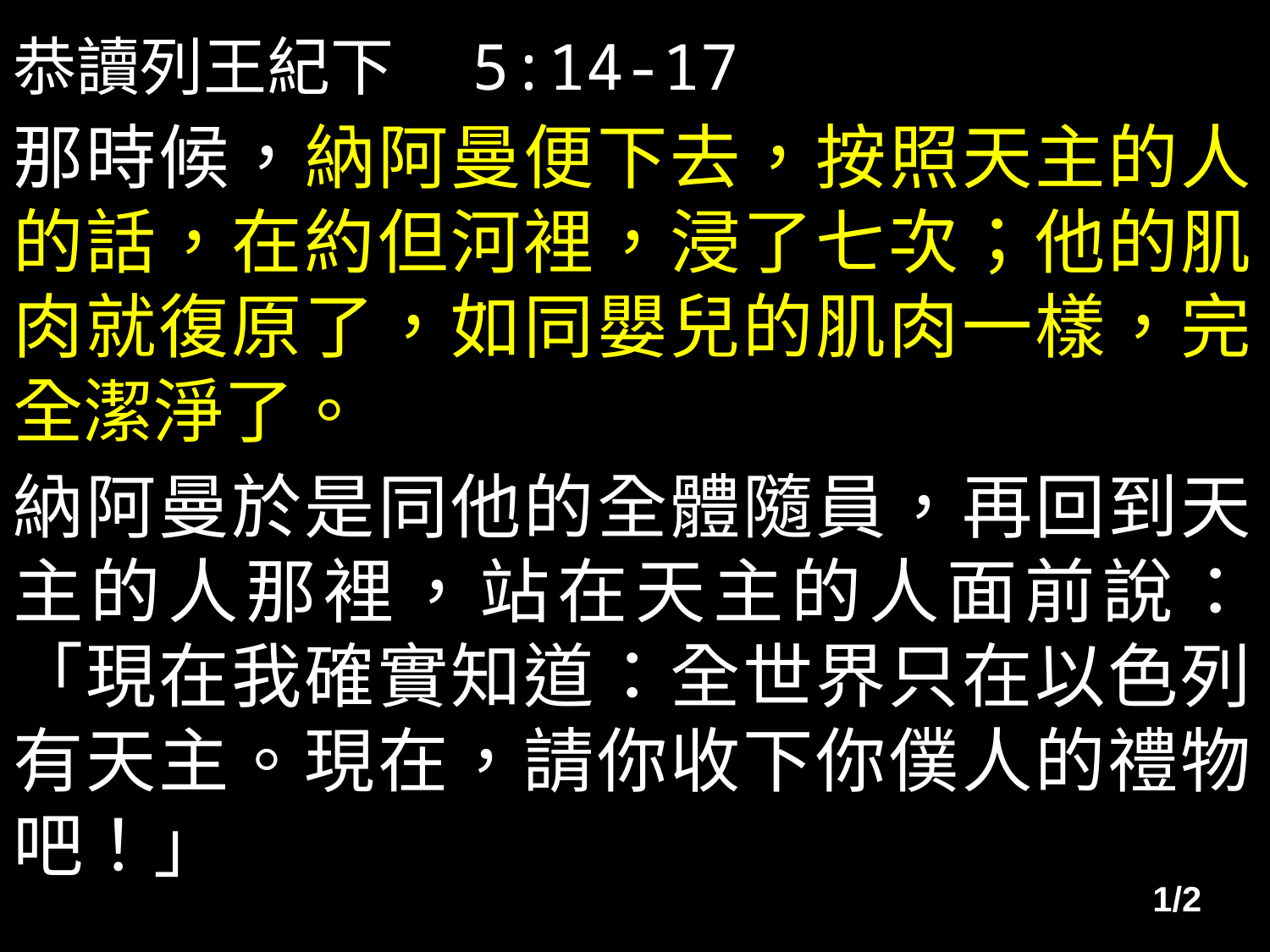

恭讀列王紀下　5:14-17
那時候，納阿曼便下去，按照天主的人的話，在約但河裡，浸了七次；他的肌肉就復原了，如同嬰兒的肌肉一樣，完全潔淨了。
納阿曼於是同他的全體隨員，再回到天主的人那裡，站在天主的人面前說：「現在我確實知道：全世界只在以色列有天主。現在，請你收下你僕人的禮物吧！」

1/2